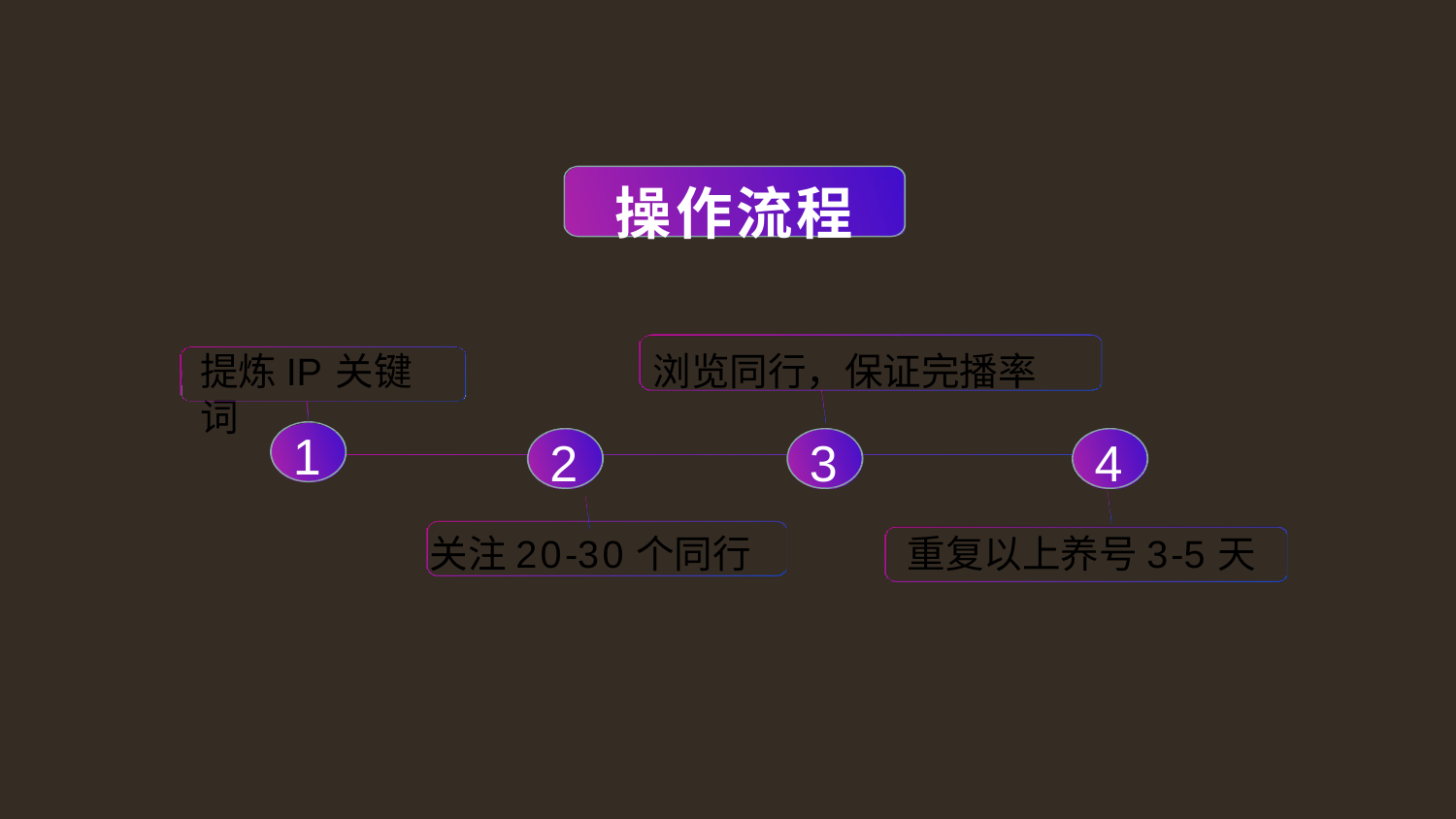

# 操作流程

提炼IP关键词
浏览同行，保证完播率

1

2
3
4

关注20-30个同行
重复以上养号3-5天